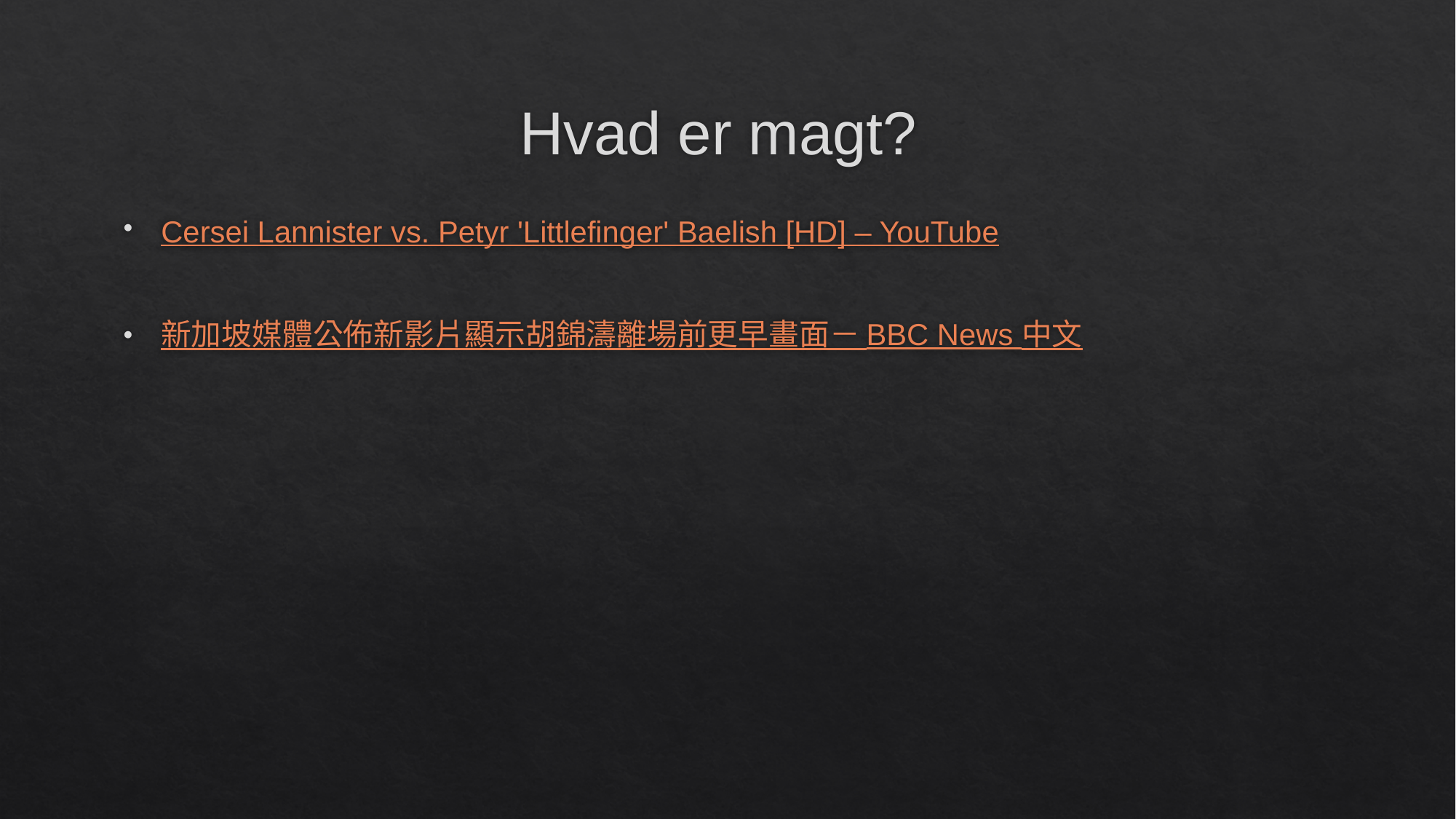

# Hvad er magt?
Cersei Lannister vs. Petyr 'Littlefinger' Baelish [HD] – YouTube

新加坡媒體公佈新影片顯示胡錦濤離場前更早畫面－ BBC News 中文